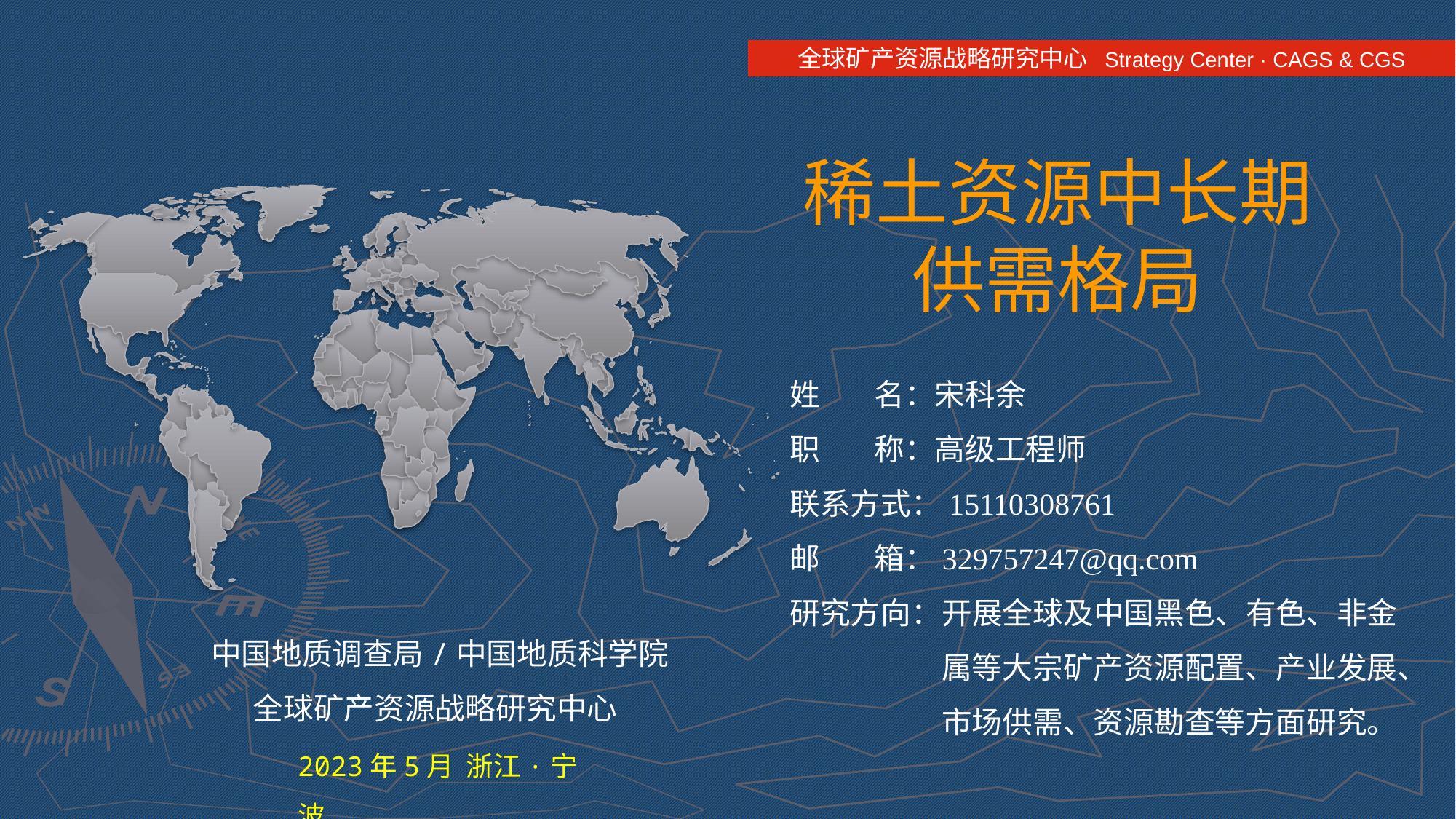

全球矿产资源战略研究中心  Strategy Center · CAGS & CGS
稀土资源中长期
供需格局

姓        名：宋科余
职        称：高级工程师
联系方式：15110308761
邮        箱：329757247@qq.com
研究方向：开展全球及中国黑色、有色、非金属等大宗矿产资源配置、产业发展、市场供需、资源勘查等方面研究。
中国地质调查局/中国地质科学院
全球矿产资源战略研究中心
2023年5月  浙江·宁波